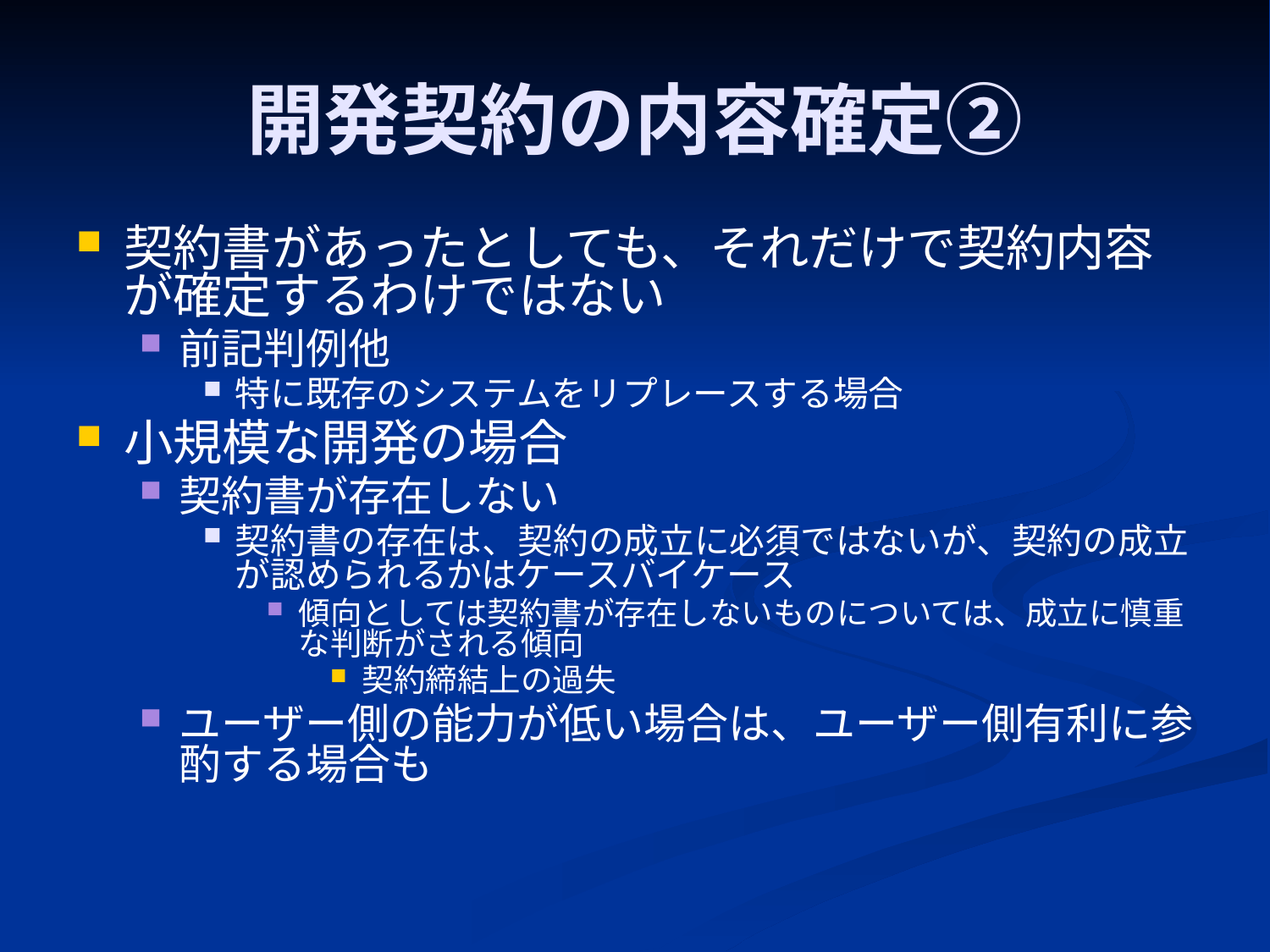

# 開発契約の内容確定②
契約書があったとしても、それだけで契約内容が確定するわけではない
前記判例他
特に既存のシステムをリプレースする場合
小規模な開発の場合
契約書が存在しない
契約書の存在は、契約の成立に必須ではないが、契約の成立が認められるかはケースバイケース
傾向としては契約書が存在しないものについては、成立に慎重な判断がされる傾向
契約締結上の過失
ユーザー側の能力が低い場合は、ユーザー側有利に参酌する場合も